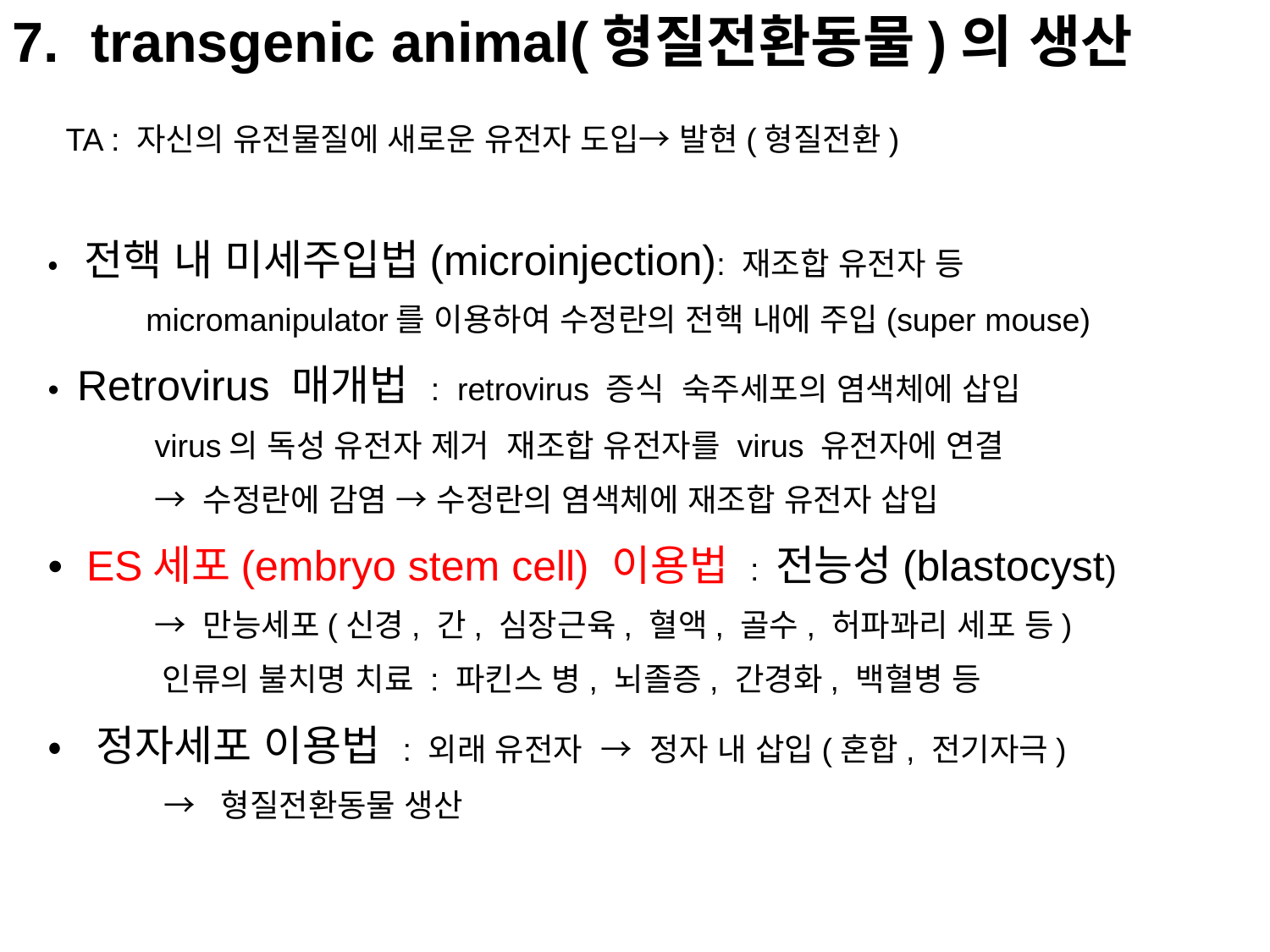

7.  transgenic animal(형질전환동물)의 생산

      TA : 자신의 유전물질에 새로운 유전자 도입→ 발현(형질전환)

    •  전핵 내 미세주입법(microinjection): 재조합 유전자 등
               micromanipulator를 이용하여 수정란의 전핵 내에 주입(super mouse)
    •  Retrovirus 매개법 :  retrovirus 증식  숙주세포의 염색체에 삽입
                virus의 독성 유전자 제거  재조합 유전자를 virus 유전자에 연결
                → 수정란에 감염 → 수정란의 염색체에 재조합 유전자 삽입
    •  ES세포(embryo stem cell) 이용법 : 전능성(blastocyst)
                → 만능세포(신경, 간, 심장근육, 혈액, 골수, 허파꽈리 세포 등)
                인류의 불치명 치료 : 파킨스 병, 뇌졸증, 간경화, 백혈병 등
    •  정자세포 이용법 : 외래 유전자  →  정자 내 삽입(혼합, 전기자극)
                 →  형질전환동물 생산